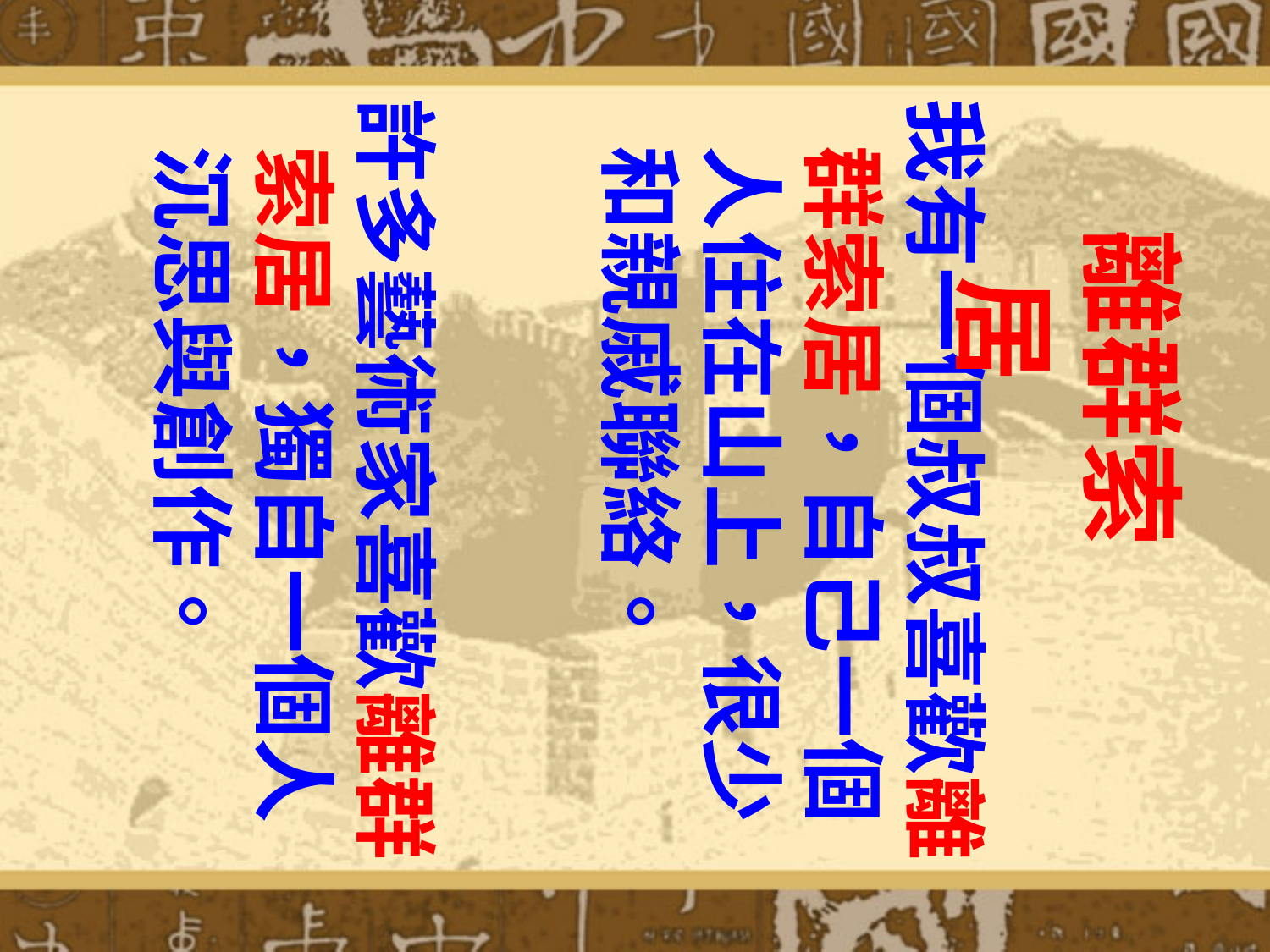

許多藝術家喜歡離群索居，獨自一個人沉思與創作。
我有一個叔叔喜歡離群索居，自己一個人住在山上，很少和親戚聯絡。
離群索居